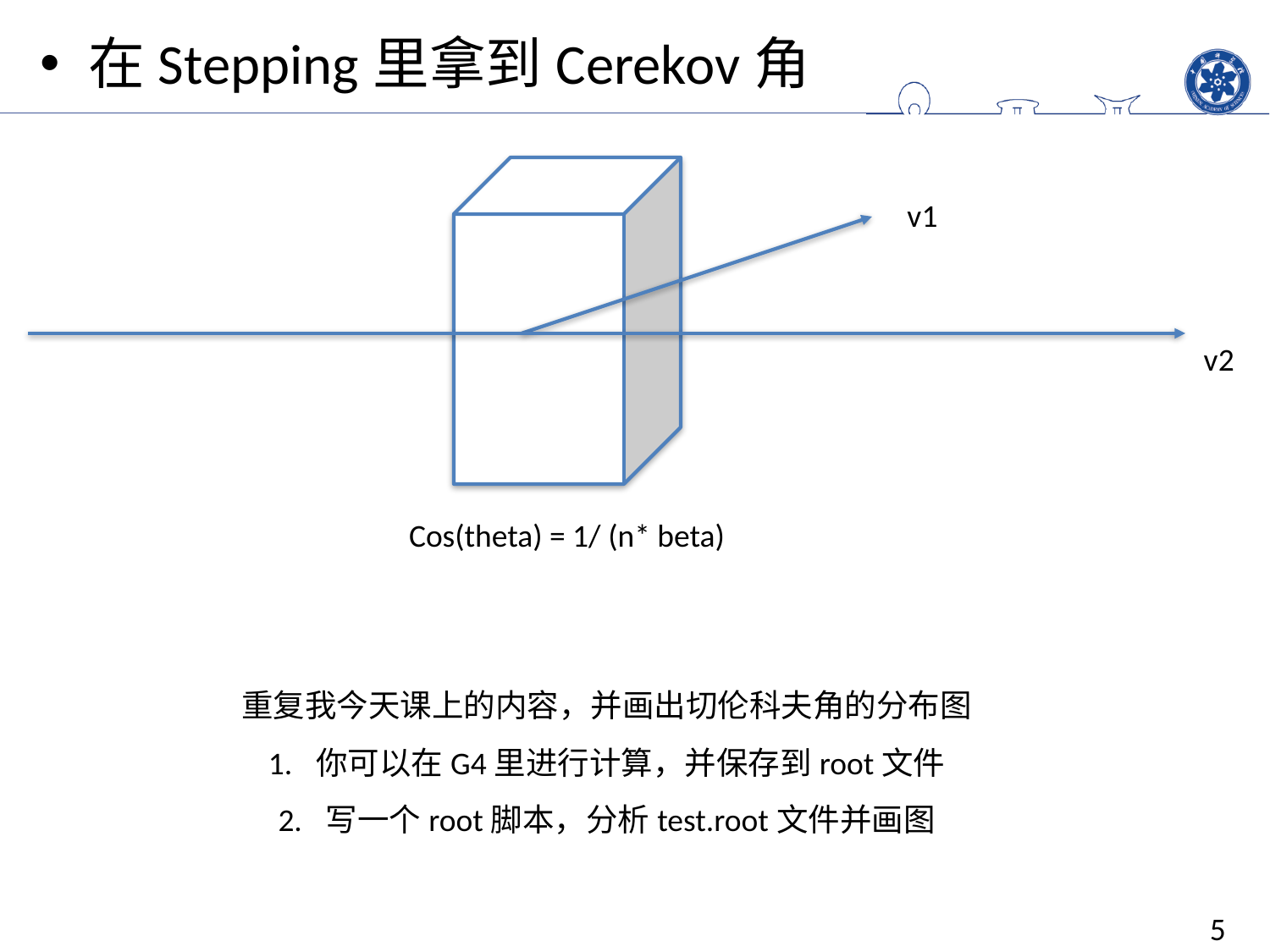

在Stepping里拿到Cerekov角

v1
v2
Cos(theta) = 1/ (n* beta)
重复我今天课上的内容，并画出切伦科夫角的分布图
你可以在G4里进行计算，并保存到root文件
写一个root脚本，分析test.root文件并画图
5